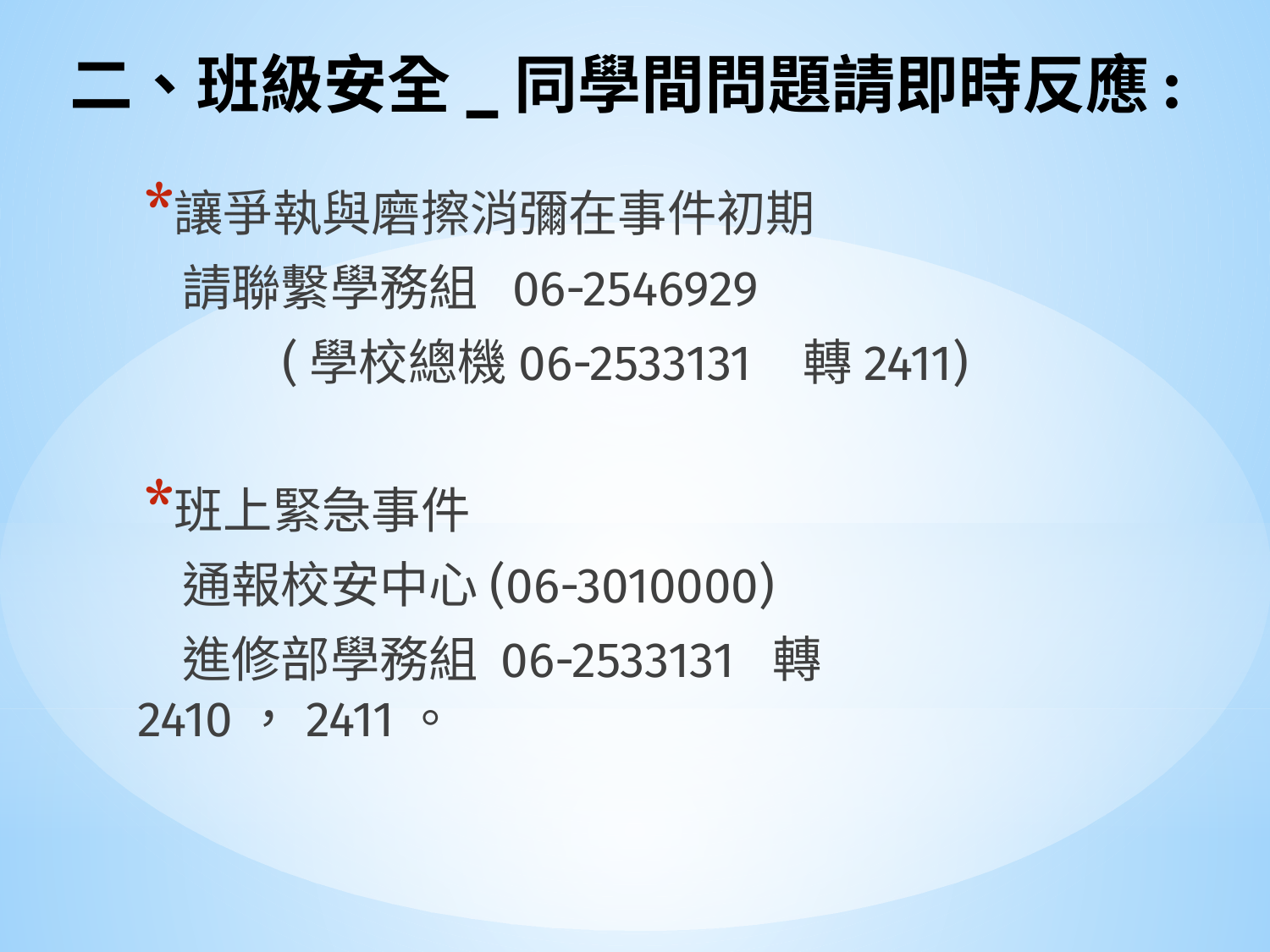

# 二、班級安全_同學間問題請即時反應:
讓爭執與磨擦消彌在事件初期
   請聯繫學務組  06-2546929
           (學校總機06-2533131   轉2411)

班上緊急事件
   通報校安中心(06-3010000)
   進修部學務組 06-2533131  轉 2410，2411。